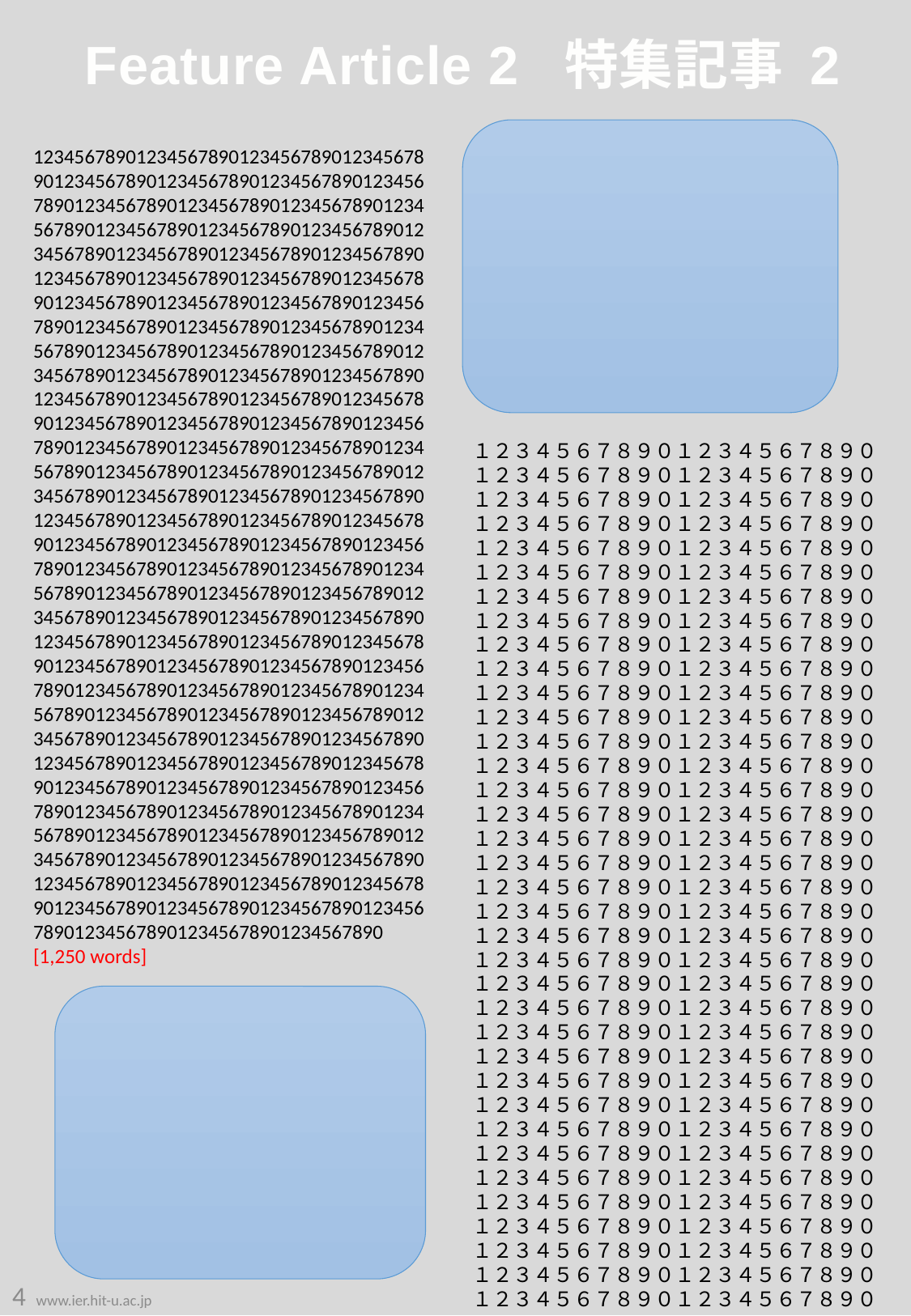

Feature Article 2  特集記事 2

12345678901234567890123456789012345678901234567890123456789012345678901234567890123456789012345678901234567890123456789012345678901234567890123456789012345678901234567890123456789012345678901234567890123456789012345678901234567890123456789012345678901234567890123456789012345678901234567890123456789012345678901234567890123456789012345678901234567890123456789012345678901234567890123456789012345678901234567890123456789012345678901234567890123456789012345678901234567890123456789012345678901234567890123456789012345678901234567890123456789012345678901234567890123456789012345678901234567890123456789012345678901234567890123456789012345678901234567890123456789012345678901234567890123456789012345678901234567890123456789012345678901234567890123456789012345678901234567890123456789012345678901234567890123456789012345678901234567890123456789012345678901234567890123456789012345678901234567890123456789012345678901234567890123456789012345678901234567890123456789012345678901234567890123456789012345678901234567890123456789012345678901234567890123456789012345678901234567890123456789012345678901234567890123456789012345678901234567890123456789012345678901234567890123456789012345678901234567890123456789012345678901234567890123456789012345678901234567890
[1,250 words]
１２３４５６７８９０１２３４５６７８９０１２３４５６７８９０１２３４５６７８９０１２３４５６７８９０１２３４５６７８９０１２３４５６７８９０１２３４５６７８９０１２３４５６７８９０１２３４５６７８９０１２３４５６７８９０１２３４５６７８９０１２３４５６７８９０１２３４５６７８９０１２３４５６７８９０１２３４５６７８９０１２３４５６７８９０１２３４５６７８９０１２３４５６７８９０１２３４５６７８９０１２３４５６７８９０１２３４５６７８９０１２３４５６７８９０１２３４５６７８９０１２３４５６７８９０１２３４５６７８９０１２３４５６７８９０１２３４５６７８９０１２３４５６７８９０１２３４５６７８９０１２３４５６７８９０１２３４５６７８９０１２３４５６７８９０１２３４５６７８９０１２３４５６７８９０１２３４５６７８９０１２３４５６７８９０１２３４５６７８９０１２３４５６７８９０１２３４５６７８９０１２３４５６７８９０１２３４５６７８９０１２３４５６７８９０１２３４５６７８９０１２３４５６７８９０１２３４５６７８９０１２３４５６７８９０１２３４５６７８９０１２３４５６７８９０１２３４５６７８９０１２３４５６７８９０１２３４５６７８９０１２３４５６７８９０１２３４５６７８９０１２３４５６７８９０１２３４５６７８９０１２３４５６７８９０１２３４５６７８９０１２３４５６７８９０１２３４５６７８９０１２３４５６７８９０１２３４５６７８９０１２３４５６７８９０１２３４５６７８９０１２３４５６７８９０１２３４５６７８９０１２３４５６７８９０１２３４５６７８９０１２３４５６７８９０１２３４５６７８９０１２３４５６７８９０１２３４５６７８９０１２３４５６７８９０１２３４５６７８９０１２３４５６７８９０１２３４５６７８９０１２３４５６７８９０１２３４５６７８９０１２３４５６７８９０１２３４５６７８９０１２３４５６７８９０１２３４５６７８９０１２３４５６７８９０１２３４５６７８９０１２３４５６７８９０１２３４５６７８９０１２３４５６７８９０１２３４５６７８９０１２３４５６７８９０１２３４５６７８９０１２３４５６７８９０１２３４５６７８９０１２３４５６７８９０１２３４５６７８９０１２３４５６７８９０１２３４５６７８９０１２３４５６７８９０１２３４５６７８９０
[980文字]

4   www.ier.hit-u.ac.jp